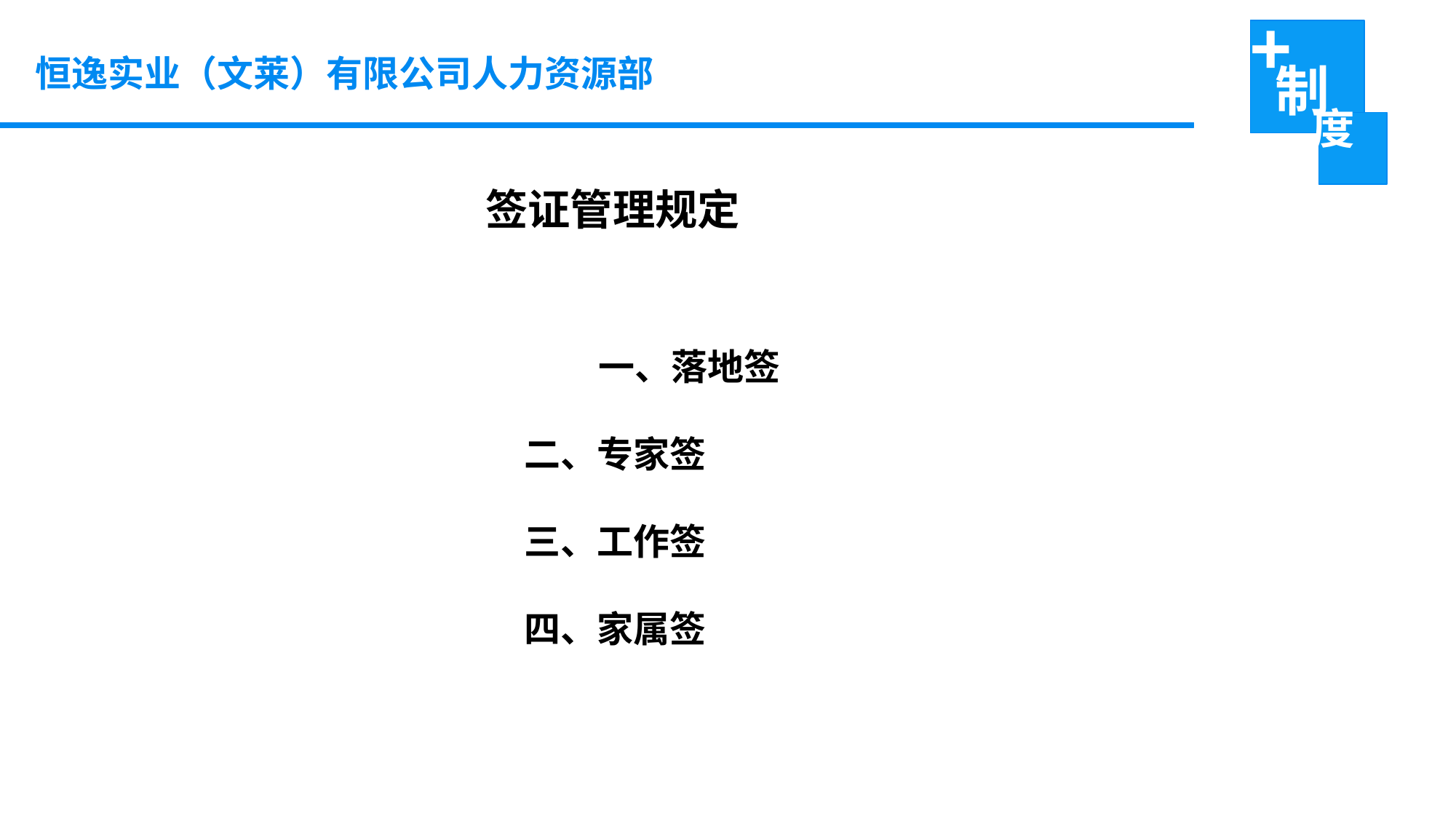

恒逸实业（文莱）有限公司人力资源部
       签证管理规定

                                                                    一、落地签

二、专家签

三、工作签

四、家属签